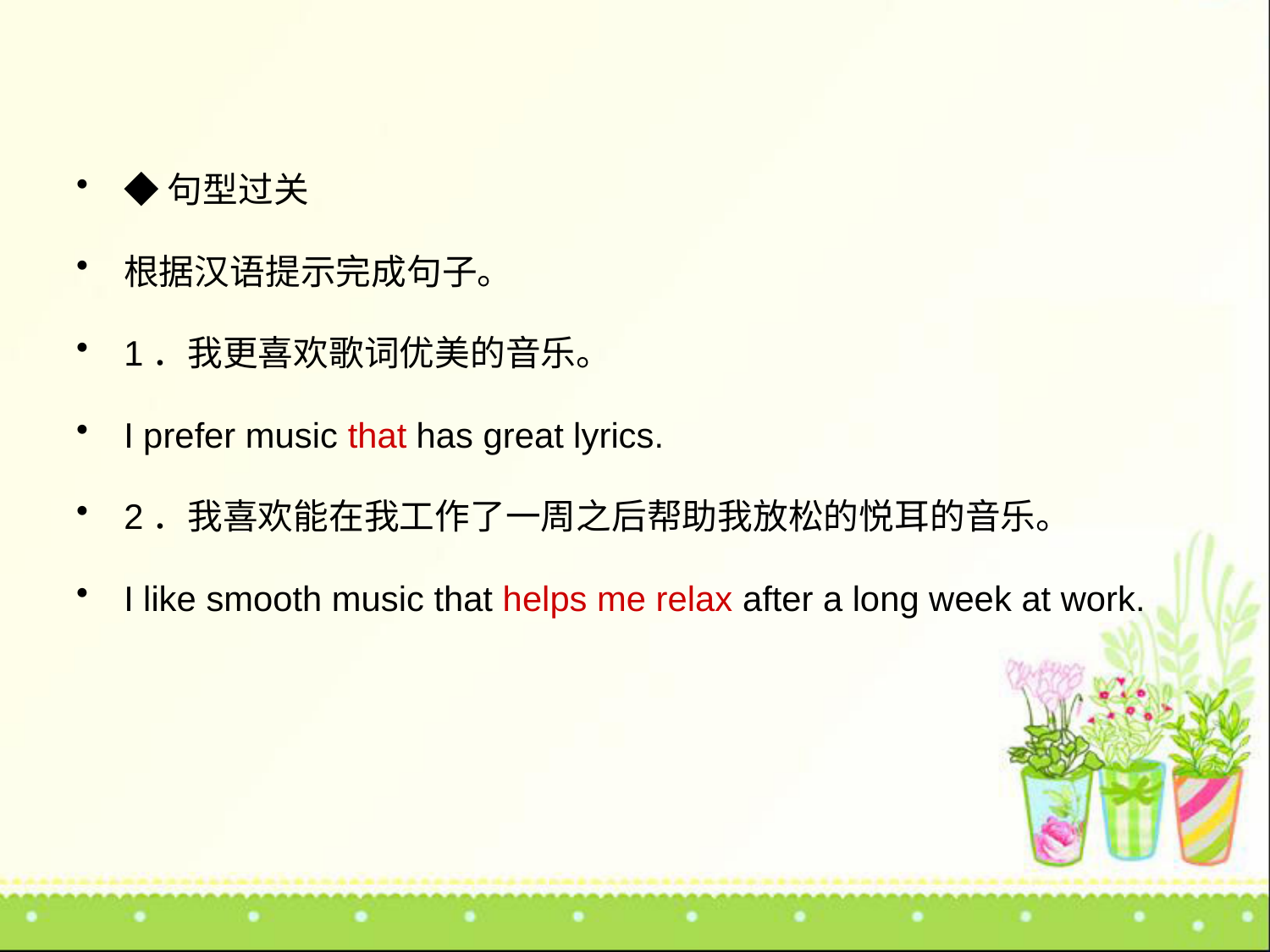

◆句型过关

根据汉语提示完成句子。

1．我更喜欢歌词优美的音乐。

I prefer music that has great lyrics.

2．我喜欢能在我工作了一周之后帮助我放松的悦耳的音乐。

I like smooth music that helps me relax after a long week at work.